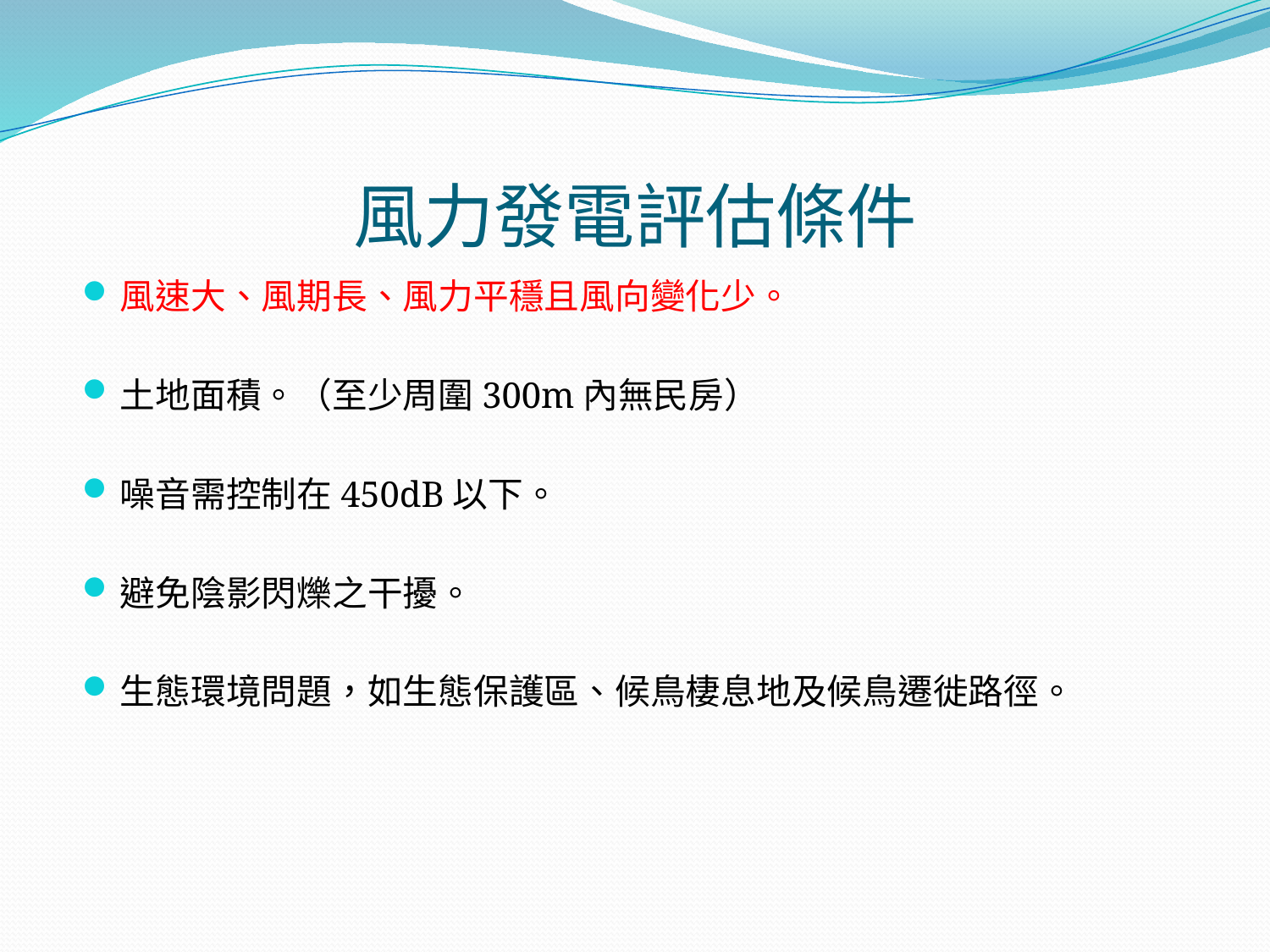

# 風力發電評估條件
風速大、風期長、風力平穩且風向變化少。

土地面積。（至少周圍300m內無民房）

噪音需控制在450dB以下。

避免陰影閃爍之干擾。

生態環境問題，如生態保護區、候鳥棲息地及候鳥遷徙路徑。